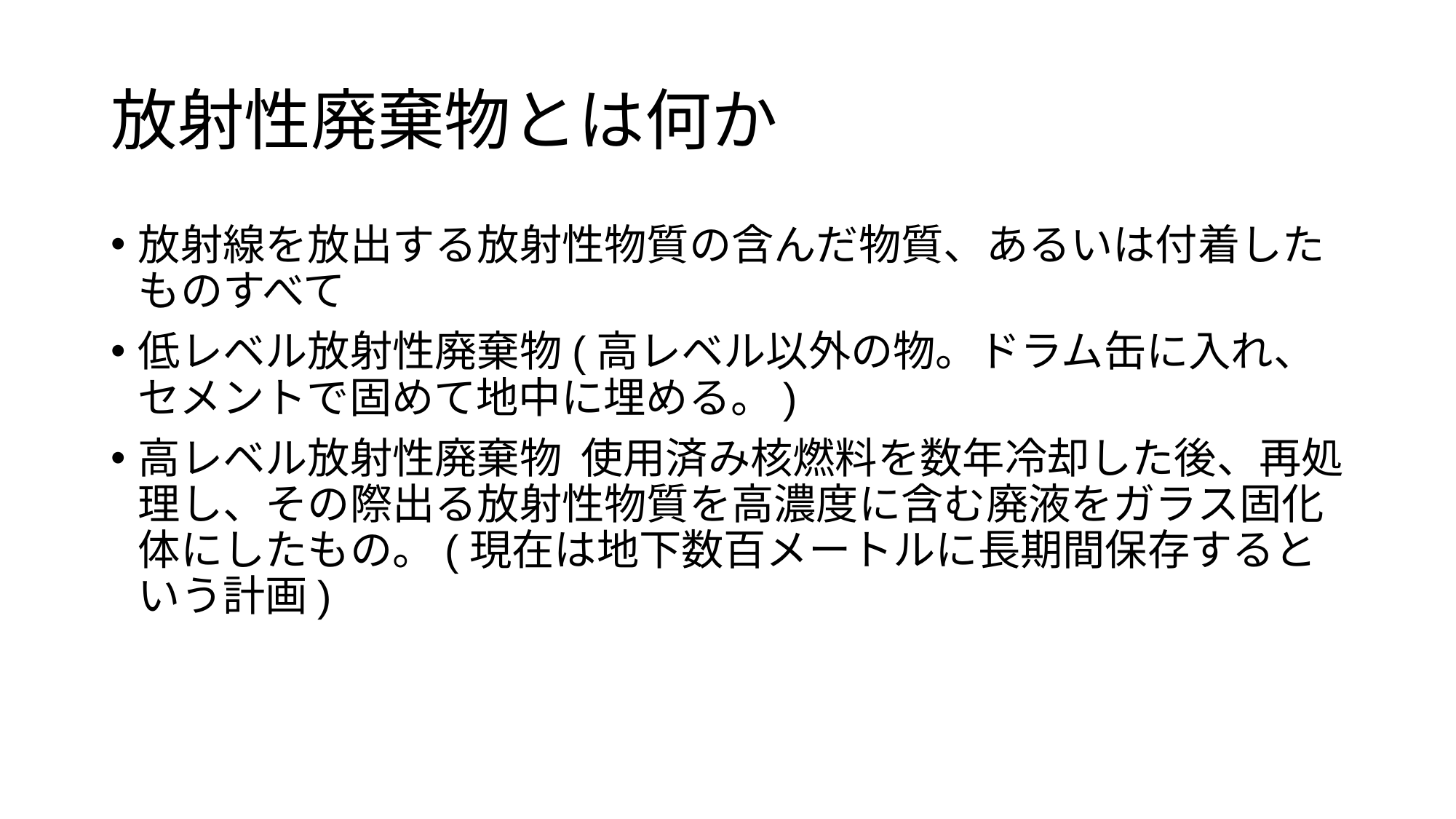

# 放射性廃棄物とは何か
放射線を放出する放射性物質の含んだ物質、あるいは付着したものすべて
低レベル放射性廃棄物(高レベル以外の物。ドラム缶に入れ、セメントで固めて地中に埋める。)
高レベル放射性廃棄物  使用済み核燃料を数年冷却した後、再処理し、その際出る放射性物質を高濃度に含む廃液をガラス固化体にしたもの。(現在は地下数百メートルに長期間保存するという計画)